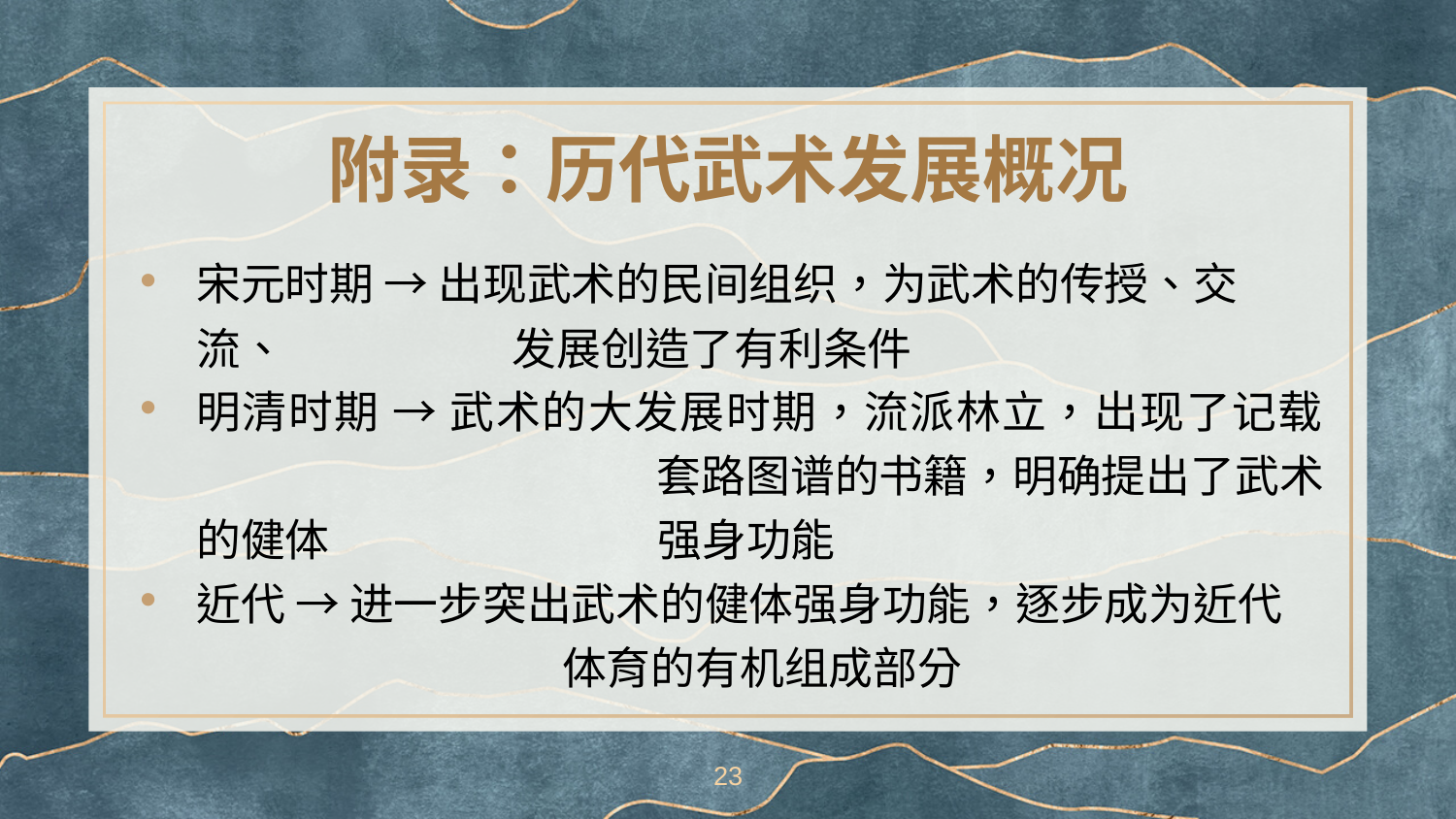

# 附录：历代武术发展概况
宋元时期 → 出现武术的民间组织，为武术的传授、交流、		   发展创造了有利条件
明清时期 → 武术的大发展时期，流派林立，出现了记载		   	   套路图谱的书籍，明确提出了武术的健体	  		   强身功能
近代 → 进一步突出武术的健体强身功能，逐步成为近代	         	        体育的有机组成部分
23